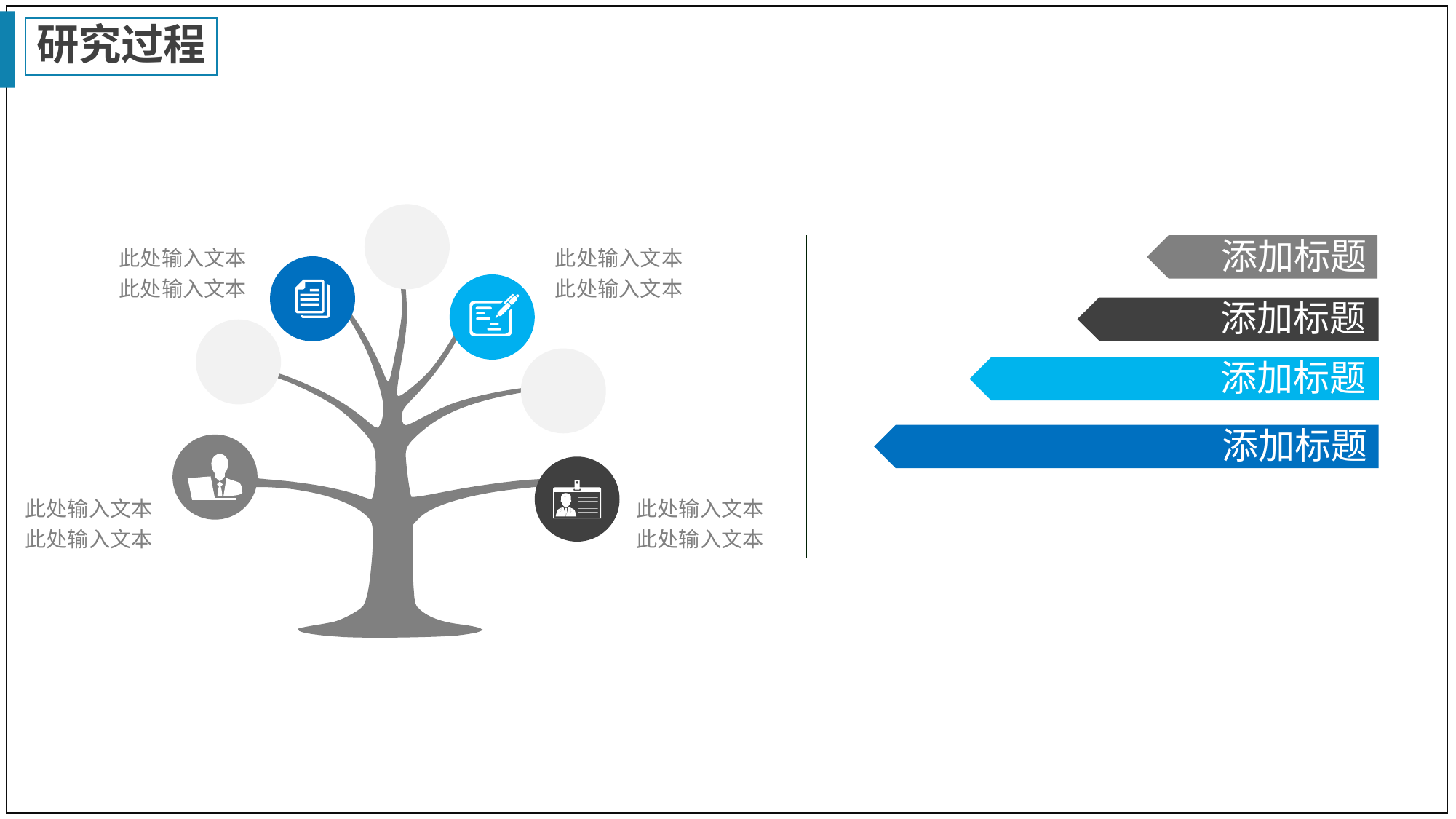

研究过程

添加标题
此处输入文本
此处输入文本
此处输入文本
此处输入文本

添加标题

添加标题

添加标题

此处输入文本
此处输入文本
此处输入文本
此处输入文本